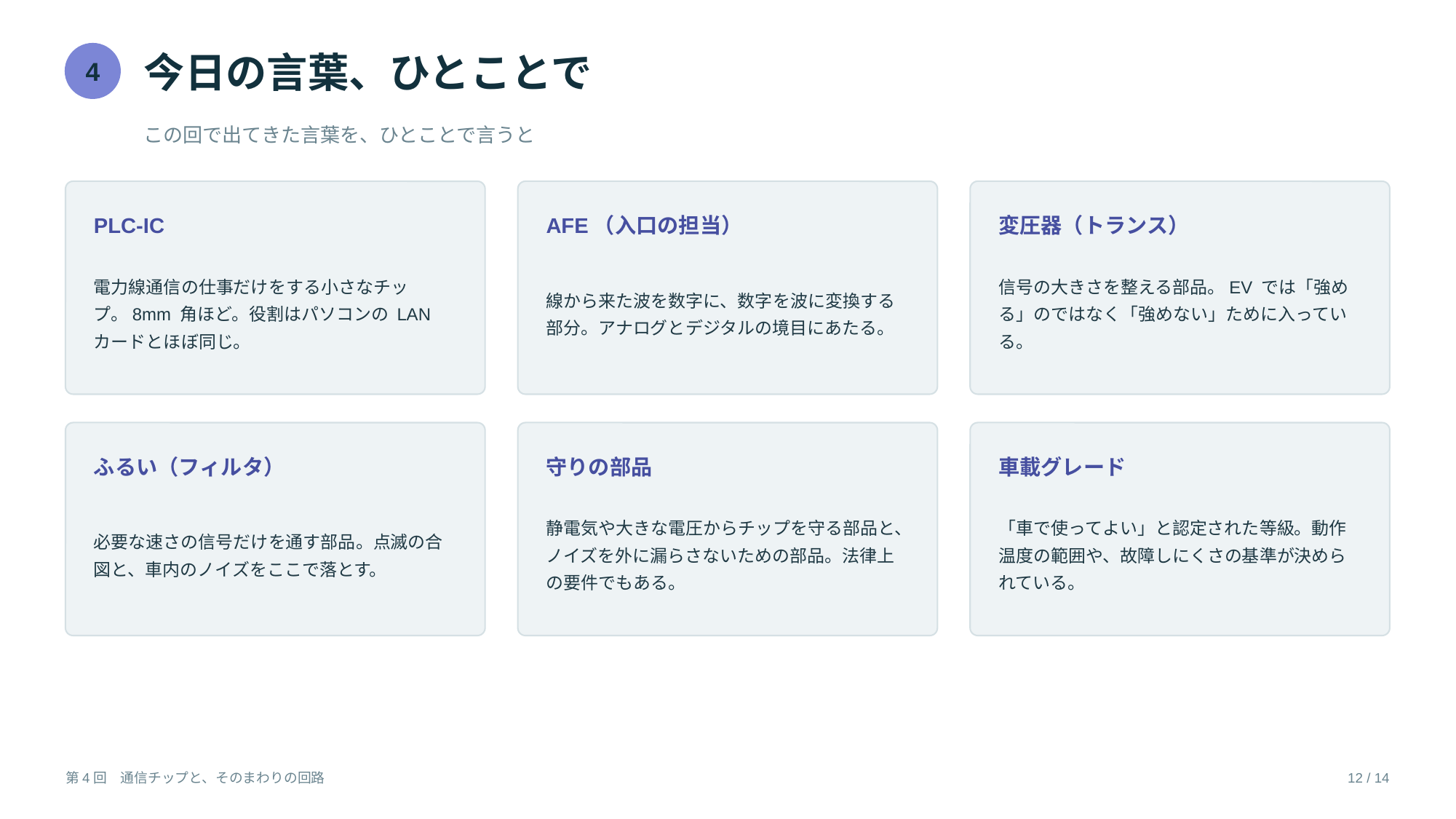

今日の言葉、ひとことで

4
この回で出てきた言葉を、ひとことで言うと

PLC-IC
AFE（入口の担当）
変圧器（トランス）
電力線通信の仕事だけをする小さなチップ。8mm 角ほど。役割はパソコンの LAN カードとほぼ同じ。
線から来た波を数字に、数字を波に変換する部分。アナログとデジタルの境目にあたる。
信号の大きさを整える部品。EV では「強める」のではなく「強めない」ために入っている。

ふるい（フィルタ）
守りの部品
車載グレード
必要な速さの信号だけを通す部品。点滅の合図と、車内のノイズをここで落とす。
静電気や大きな電圧からチップを守る部品と、ノイズを外に漏らさないための部品。法律上の要件でもある。
「車で使ってよい」と認定された等級。動作温度の範囲や、故障しにくさの基準が決められている。
第4回　通信チップと、そのまわりの回路
12 / 14